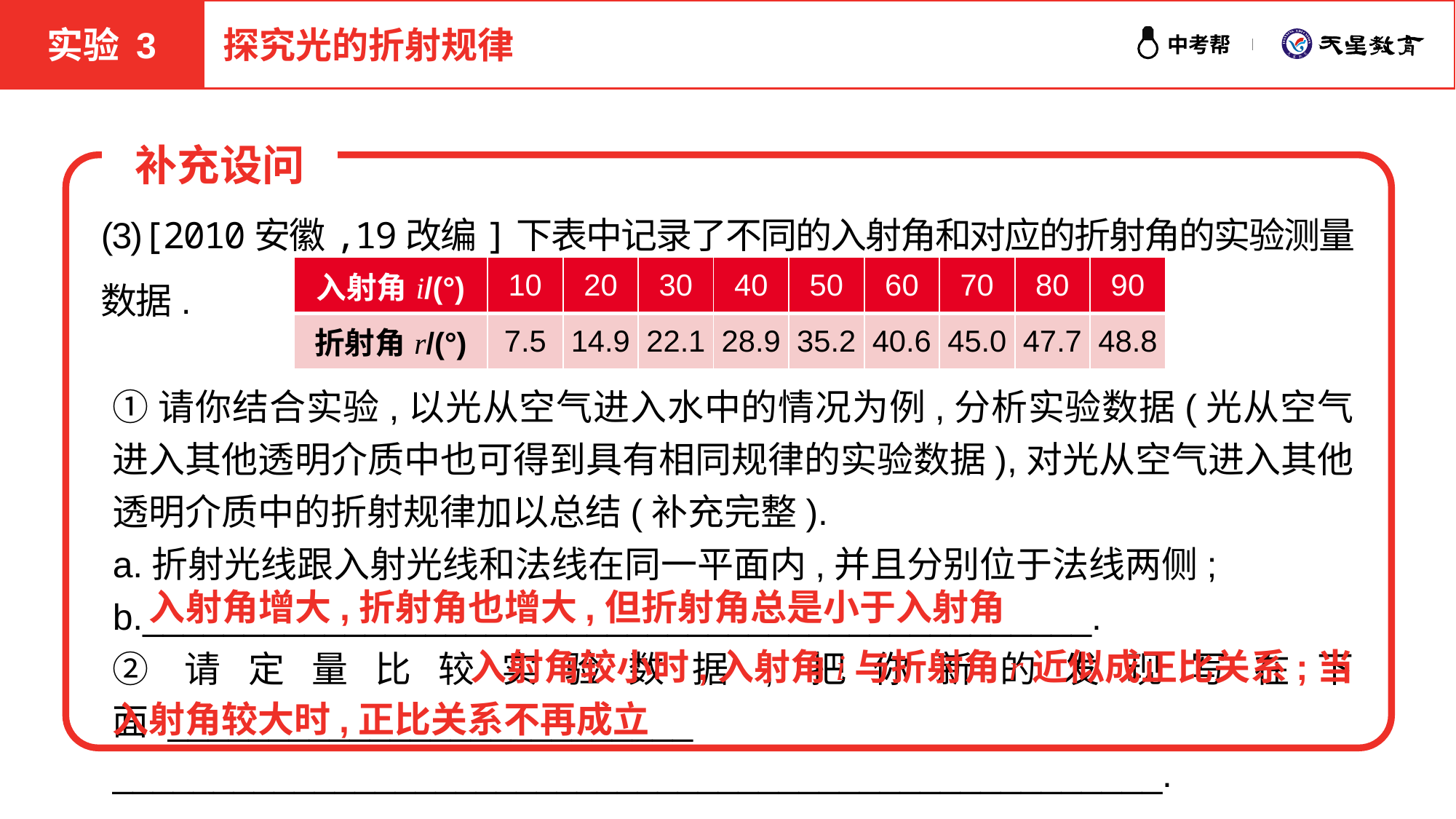

实验 3
探究光的折射规律
补充设问

(3)[2010安徽,19改编]下表中记录了不同的入射角和对应的折射角的实验测量数据.
| 入射角i/(°) | 10 | 20 | 30 | 40 | 50 | 60 | 70 | 80 | 90 |
| --- | --- | --- | --- | --- | --- | --- | --- | --- | --- |
| 折射角r/(°) | 7.5 | 14.9 | 22.1 | 28.9 | 35.2 | 40.6 | 45.0 | 47.7 | 48.8 |
①请你结合实验,以光从空气进入水中的情况为例,分析实验数据(光从空气进入其他透明介质中也可得到具有相同规律的实验数据),对光从空气进入其他透明介质中的折射规律加以总结(补充完整).
a.折射光线跟入射光线和法线在同一平面内,并且分别位于法线两侧;
b._______________________________________________.
②请定量比较实验数据,把你新的发现写在下面:__________________________
____________________________________________________.
入射角增大,折射角也增大,但折射角总是小于入射角
                                          入射角较小时,入射角i与折射角r近似成正比关系;当入射角较大时,正比关系不再成立